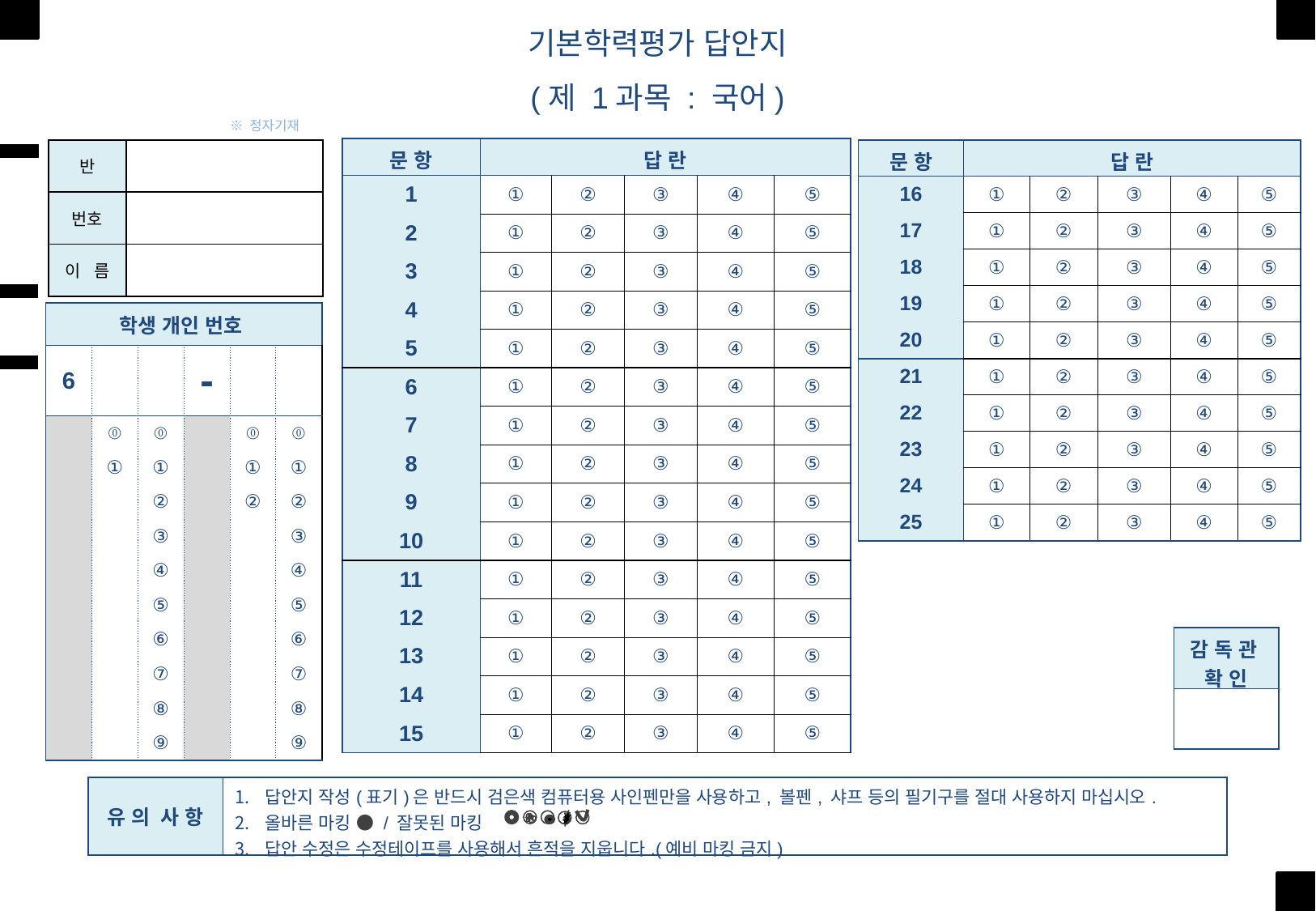

기본학력평가 답안지
(제 1과목 : 국어)

※ 정자기재
| 문 항 | 답 란 |  |  |  |  |
| --- | --- | --- | --- | --- | --- |
| 1 | ① | ② | ③ | ④ | ⑤ |
| 2 | ① | ② | ③ | ④ | ⑤ |
| 3 | ① | ② | ③ | ④ | ⑤ |
| 4 | ① | ② | ③ | ④ | ⑤ |
| 5 | ① | ② | ③ | ④ | ⑤ |
| 6 | ① | ② | ③ | ④ | ⑤ |
| 7 | ① | ② | ③ | ④ | ⑤ |
| 8 | ① | ② | ③ | ④ | ⑤ |
| 9 | ① | ② | ③ | ④ | ⑤ |
| 10 | ① | ② | ③ | ④ | ⑤ |
| 11 | ① | ② | ③ | ④ | ⑤ |
| 12 | ① | ② | ③ | ④ | ⑤ |
| 13 | ① | ② | ③ | ④ | ⑤ |
| 14 | ① | ② | ③ | ④ | ⑤ |
| 15 | ① | ② | ③ | ④ | ⑤ |
| 반 |  |
| --- | --- |
| 번호 |  |
| 이 름 |  |
| 문 항 | 답 란 |  |  |  |  |
| --- | --- | --- | --- | --- | --- |
| 16 | ① | ② | ③ | ④ | ⑤ |
| 17 | ① | ② | ③ | ④ | ⑤ |
| 18 | ① | ② | ③ | ④ | ⑤ |
| 19 | ① | ② | ③ | ④ | ⑤ |
| 20 | ① | ② | ③ | ④ | ⑤ |
| 21 | ① | ② | ③ | ④ | ⑤ |
| 22 | ① | ② | ③ | ④ | ⑤ |
| 23 | ① | ② | ③ | ④ | ⑤ |
| 24 | ① | ② | ③ | ④ | ⑤ |
| 25 | ① | ② | ③ | ④ | ⑤ |

| 학생 개인 번호 | 사 번 |  |  |  |  |
| --- | --- | --- | --- | --- | --- |
| 6 |  |  | - |  |  |
|  | ⓪ | ⓪ |  | ⓪ | ⓪ |
|  | ① | ① |  | ① | ① |
|  |  | ② |  | ② | ② |
|  |  | ③ |  |  | ③ |
|  |  | ④ |  |  | ④ |
|  |  | ⑤ |  |  | ⑤ |
|  |  | ⑥ |  |  | ⑥ |
|  |  | ⑦ |  |  | ⑦ |
|  |  | ⑧ |  |  | ⑧ |
|  |  | ⑨ |  |  | ⑨ |

| 감 독 관 확 인 |
| --- |
|  |
| 유 의 사 항 | 답안지 작성(표기)은 반드시 검은색 컴퓨터용 사인펜만을 사용하고, 볼펜, 샤프 등의 필기구를 절대 사용하지 마십시오. 올바른 마킹 ● / 잘못된 마킹 답안 수정은 수정테이프를 사용해서 흔적을 지웁니다.(예비 마킹 금지) |
| --- | --- |